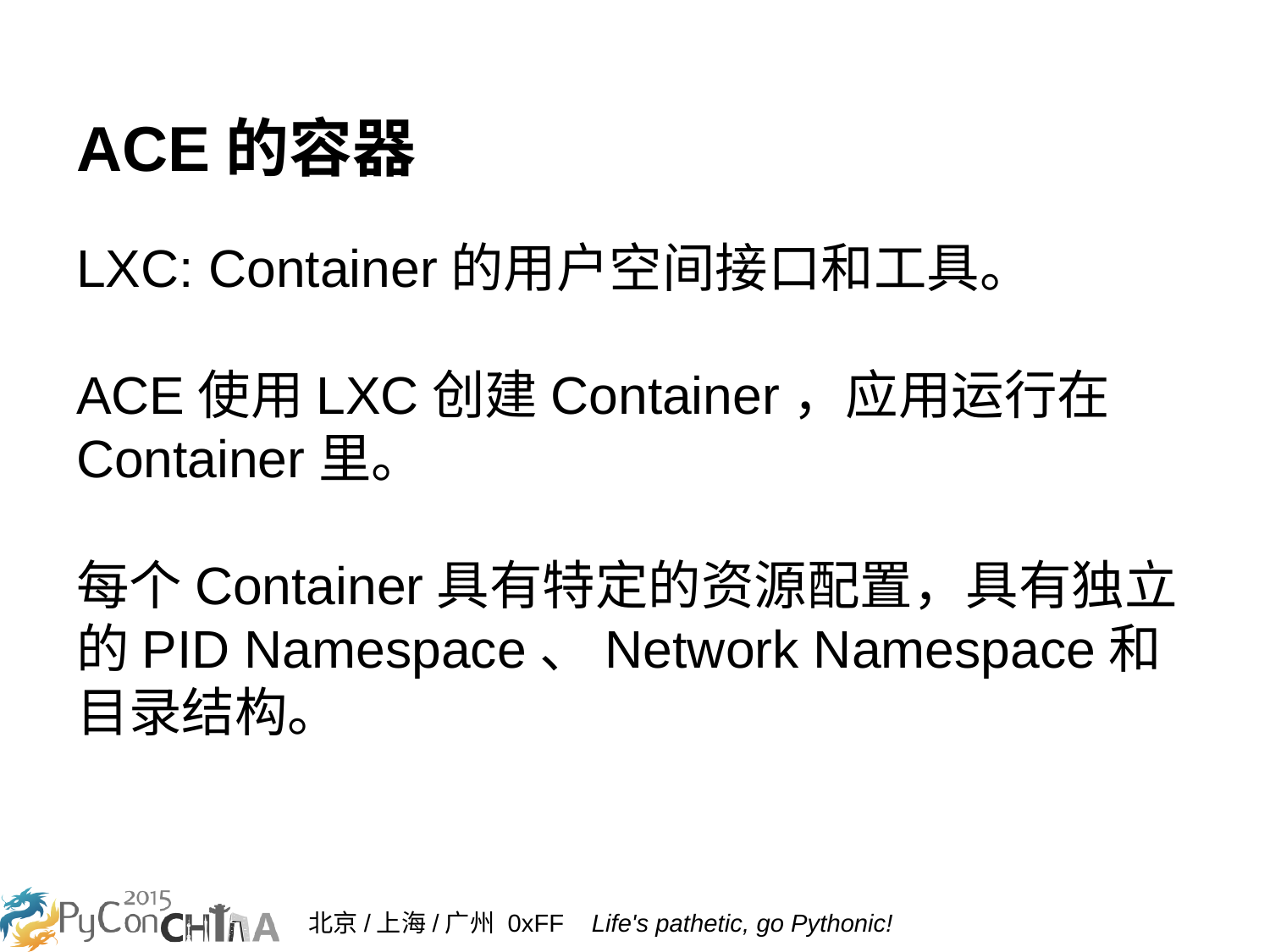

# ACE的容器
LXC: Container的用户空间接口和工具。

ACE使用LXC创建Container，应用运行在Container里。

每个Container具有特定的资源配置，具有独立的PID Namespace、Network Namespace和目录结构。